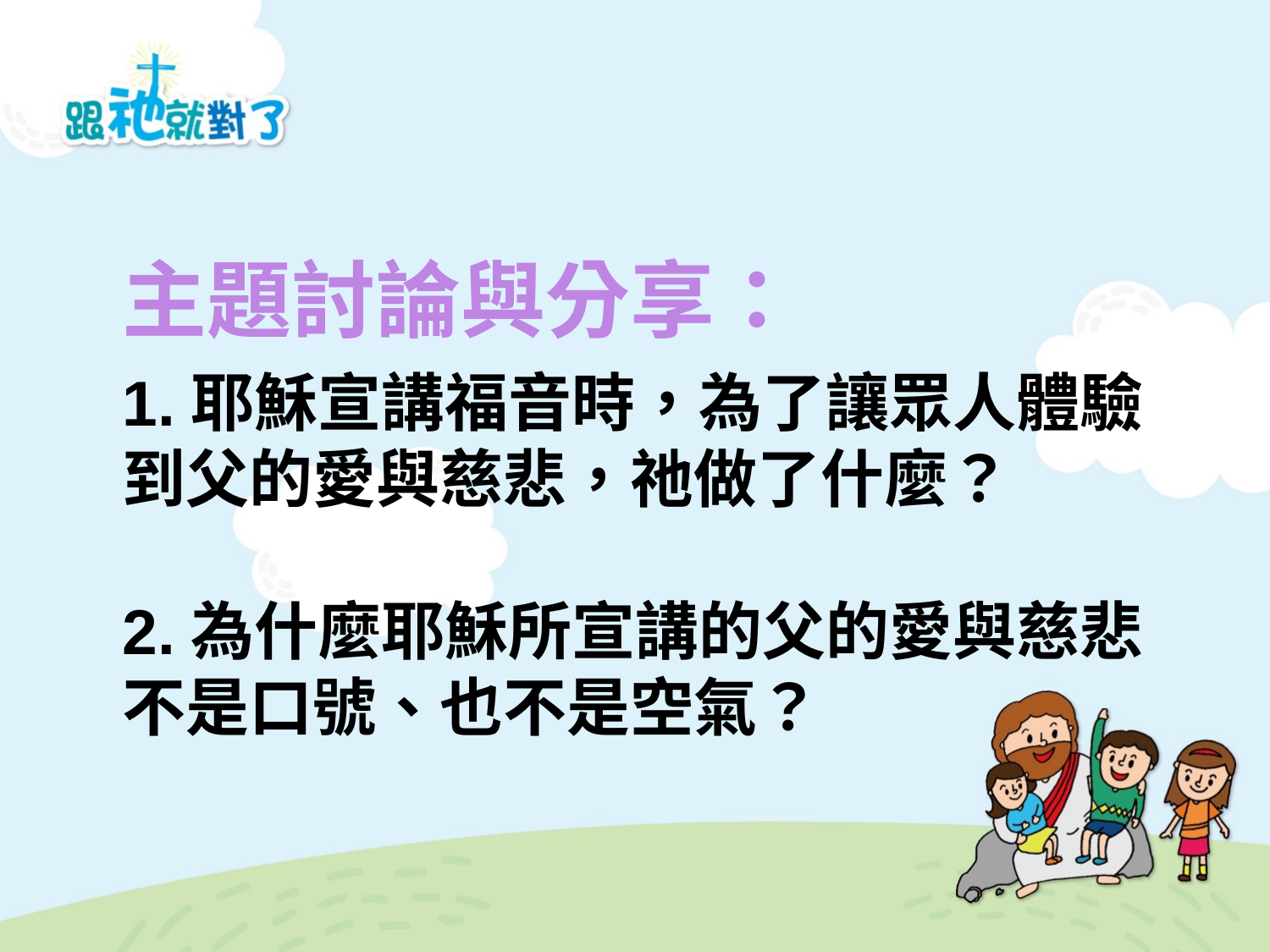

主題討論與分享：
1.耶穌宣講福音時，為了讓眾人體驗到父的愛與慈悲，祂做了什麼？

2.為什麼耶穌所宣講的父的愛與慈悲不是口號、也不是空氣？